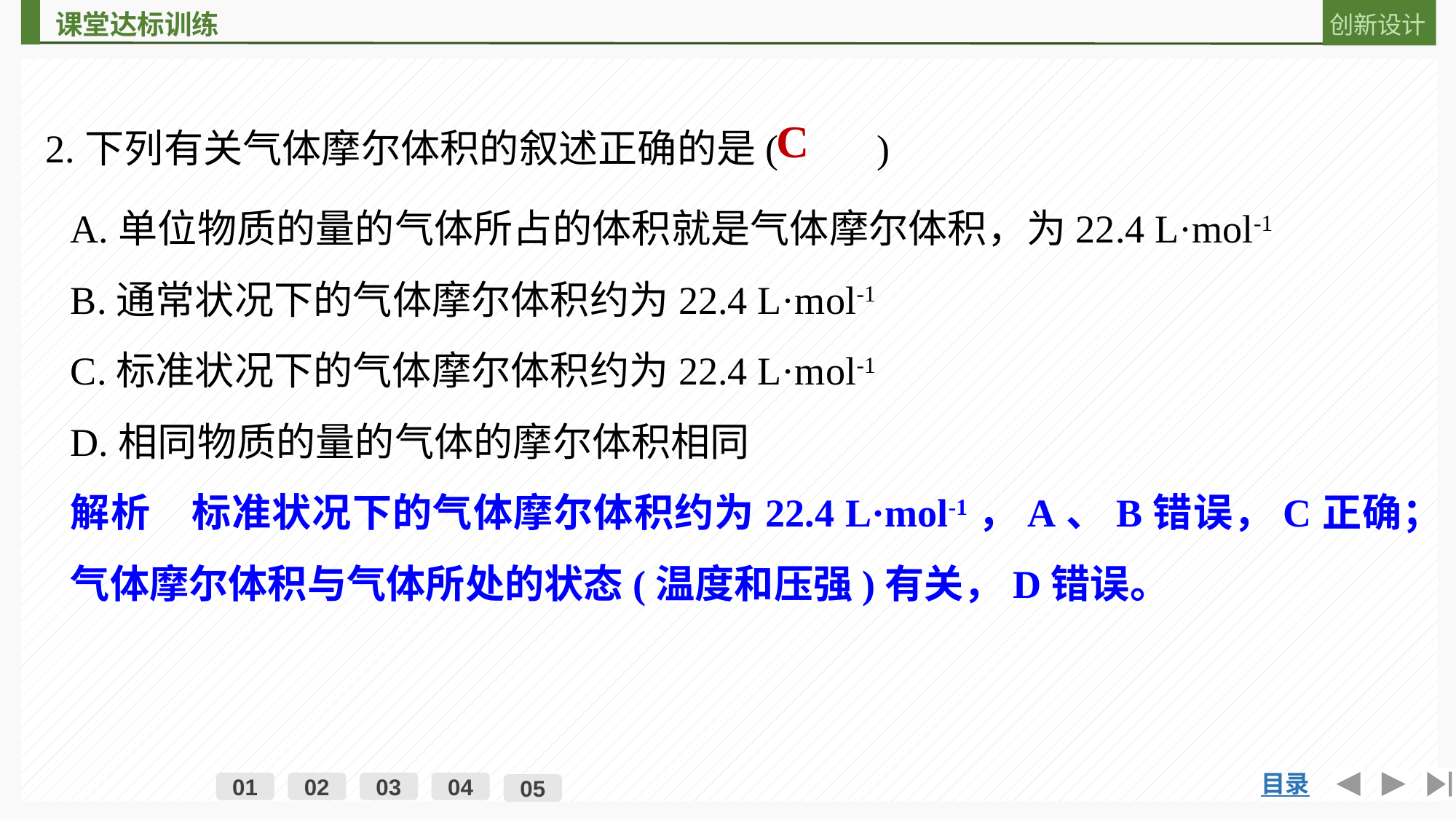

2.下列有关气体摩尔体积的叙述正确的是(　　)
C
A.单位物质的量的气体所占的体积就是气体摩尔体积，为22.4 L·mol-1
B.通常状况下的气体摩尔体积约为22.4 L·mol-1
C.标准状况下的气体摩尔体积约为22.4 L·mol-1
D.相同物质的量的气体的摩尔体积相同
解析　标准状况下的气体摩尔体积约为22.4 L·mol-1，A、B错误，C正确；气体摩尔体积与气体所处的状态(温度和压强)有关，D错误。